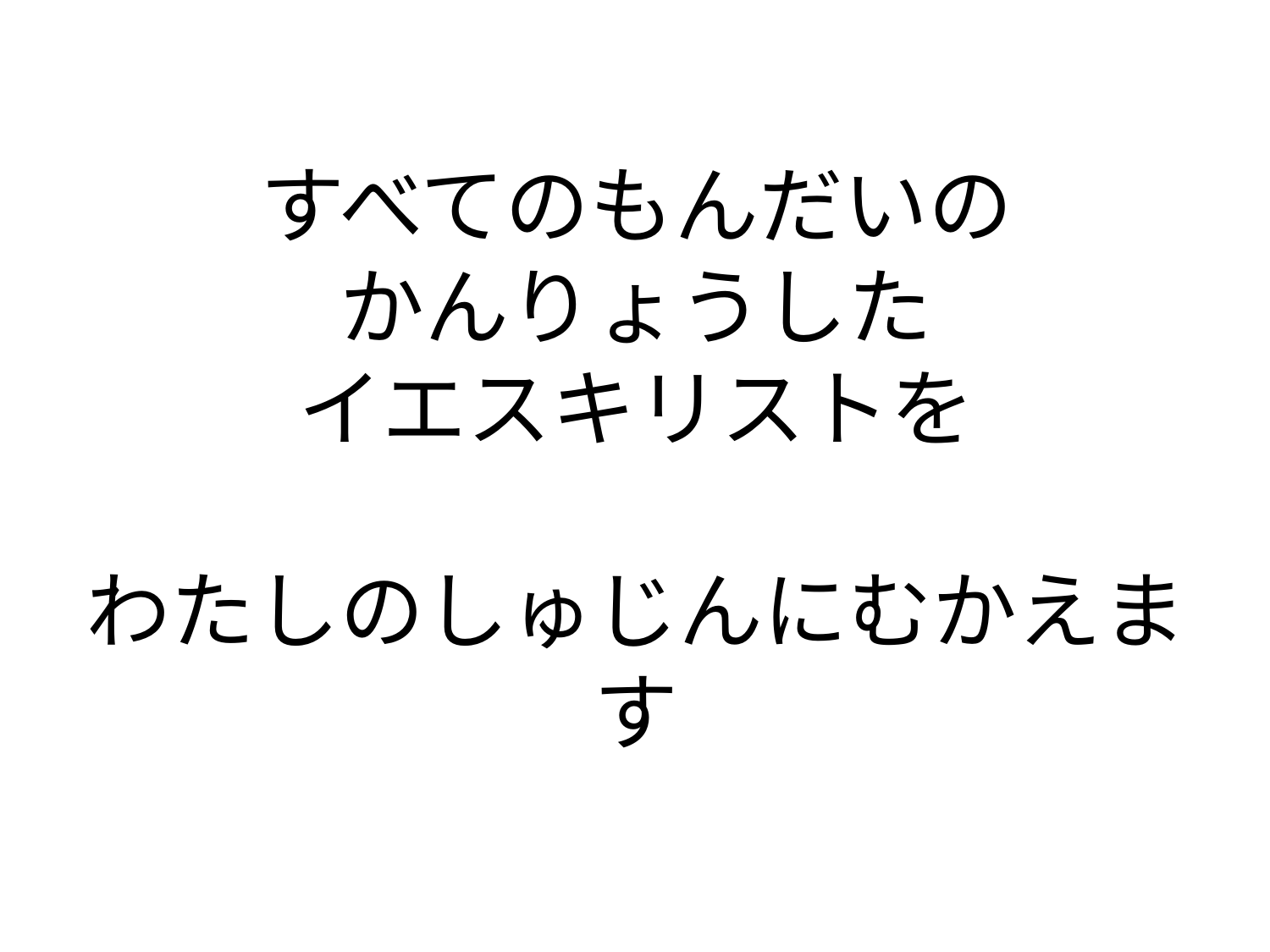

# すべてのもんだいの かんりょうした イエスキリストを わたしのしゅじんにむかえます